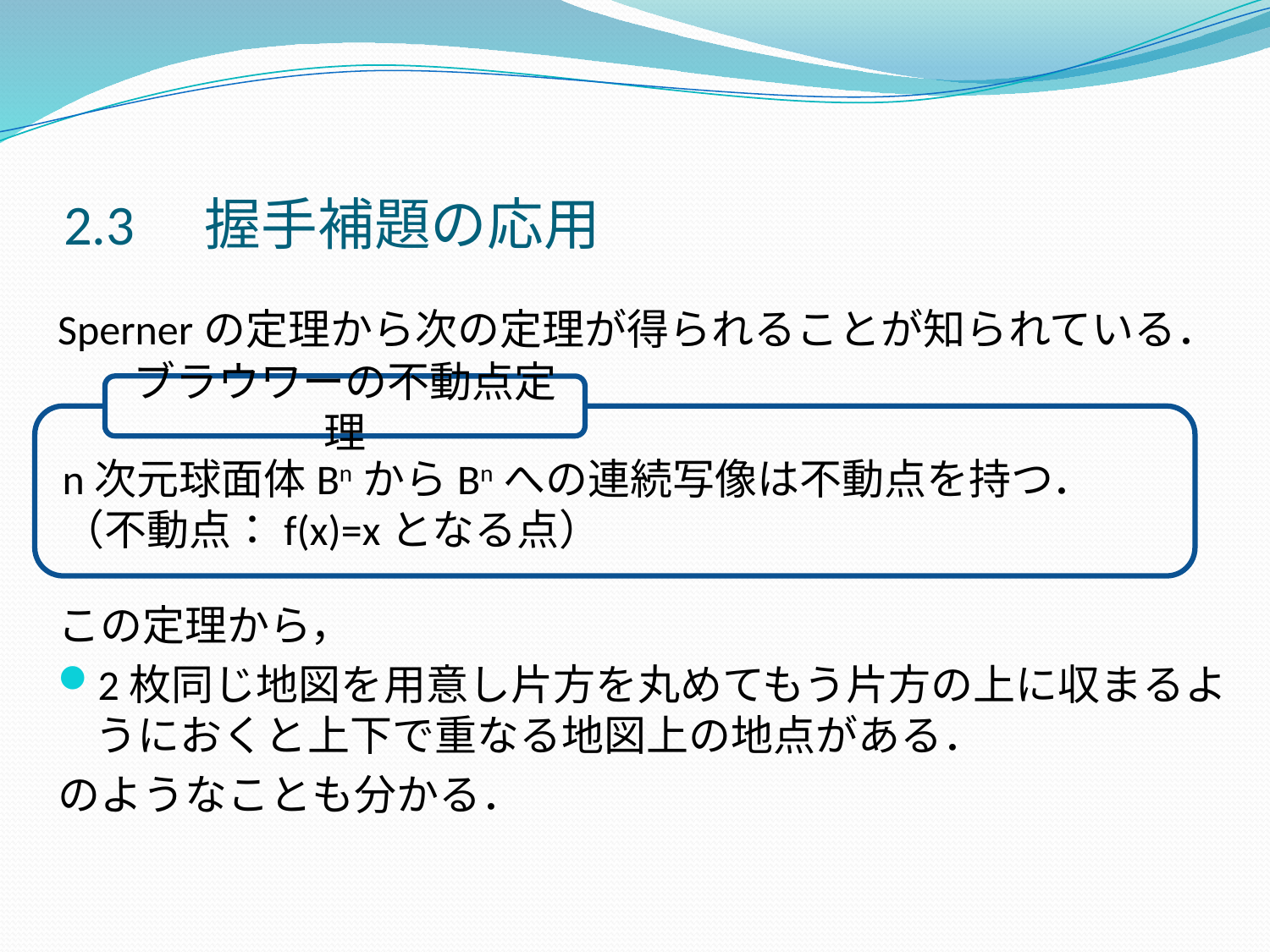

# 2.3　握手補題の応用
Spernerの定理から次の定理が得られることが知られている．

この定理から，
2枚同じ地図を用意し片方を丸めてもう片方の上に収まるようにおくと上下で重なる地図上の地点がある．
のようなことも分かる．
ブラウワーの不動点定理

n次元球面体BnからBnへの連続写像は不動点を持つ．
（不動点：f(x)=xとなる点）